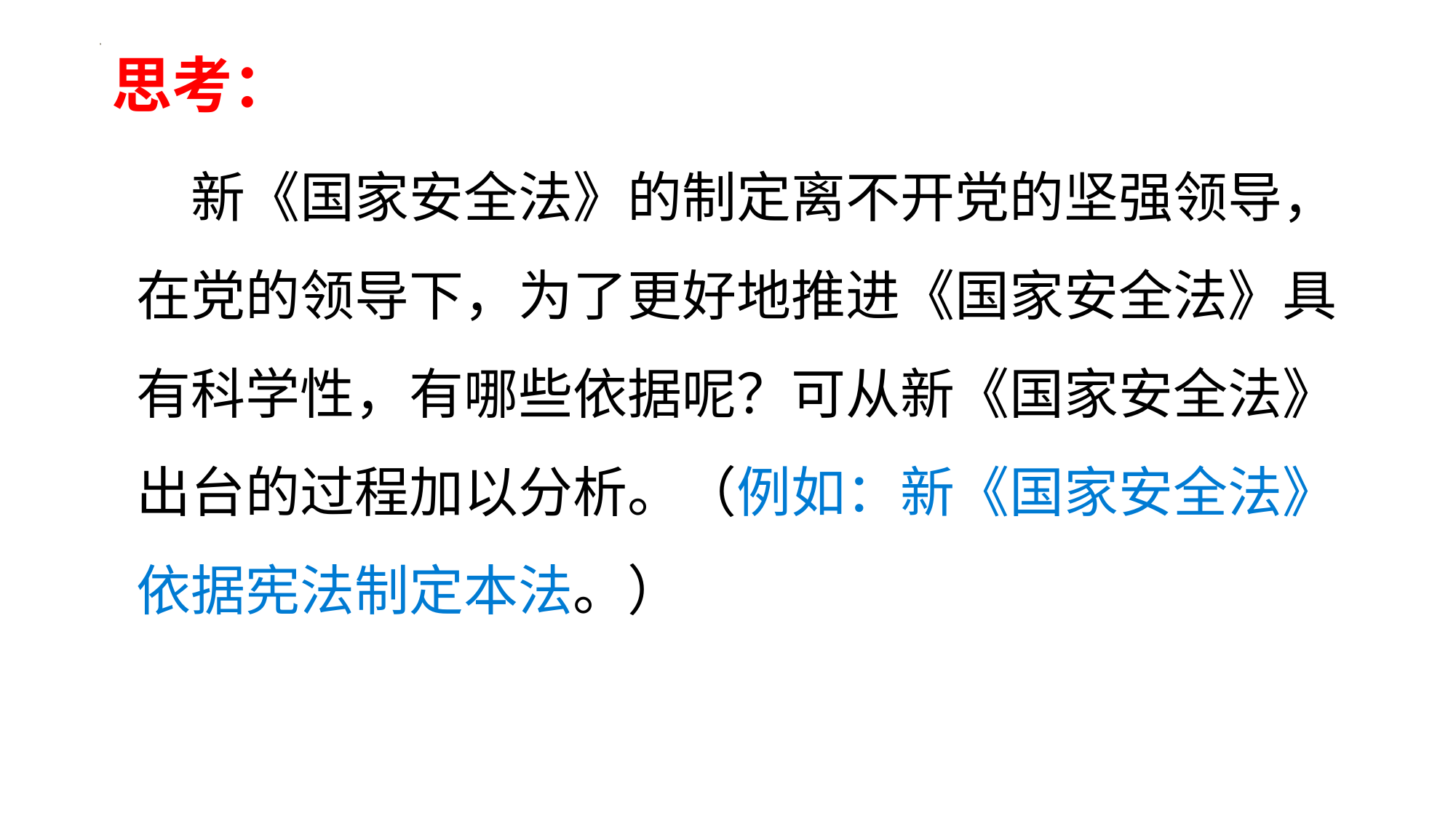

思考：
新《国家安全法》的制定离不开党的坚强领导，在党的领导下，为了更好地推进《国家安全法》具有科学性，有哪些依据呢？可从新《国家安全法》出台的过程加以分析。（例如：新《国家安全法》依据宪法制定本法。）